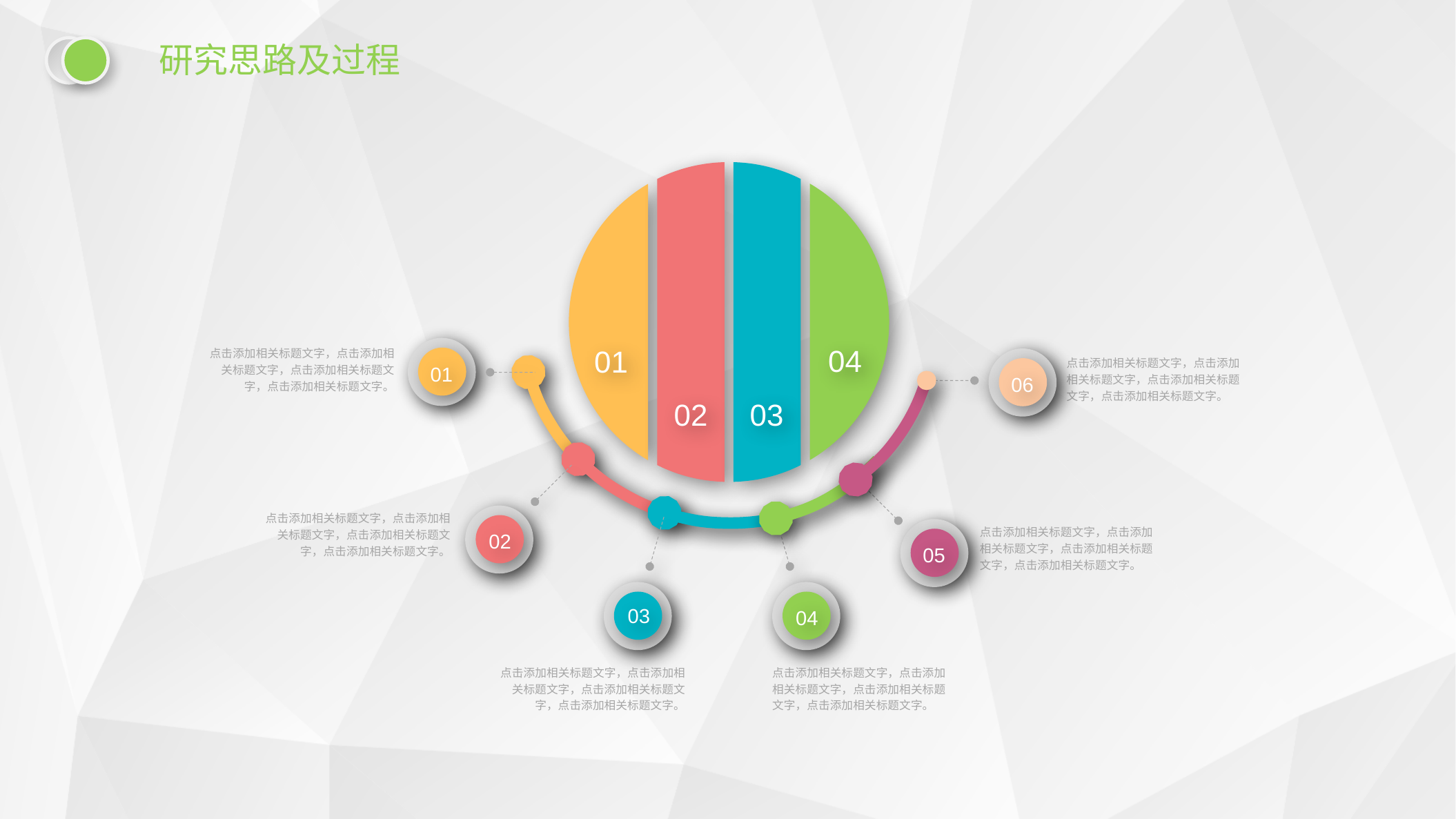

研究思路及过程

04
01
点击添加相关标题文字，点击添加相关标题文字，点击添加相关标题文字，点击添加相关标题文字。

01
点击添加相关标题文字，点击添加相关标题文字，点击添加相关标题文字，点击添加相关标题文字。

06

02
03

点击添加相关标题文字，点击添加相关标题文字，点击添加相关标题文字，点击添加相关标题文字。

02

点击添加相关标题文字，点击添加相关标题文字，点击添加相关标题文字，点击添加相关标题文字。

05

04

03
点击添加相关标题文字，点击添加相关标题文字，点击添加相关标题文字，点击添加相关标题文字。
点击添加相关标题文字，点击添加相关标题文字，点击添加相关标题文字，点击添加相关标题文字。